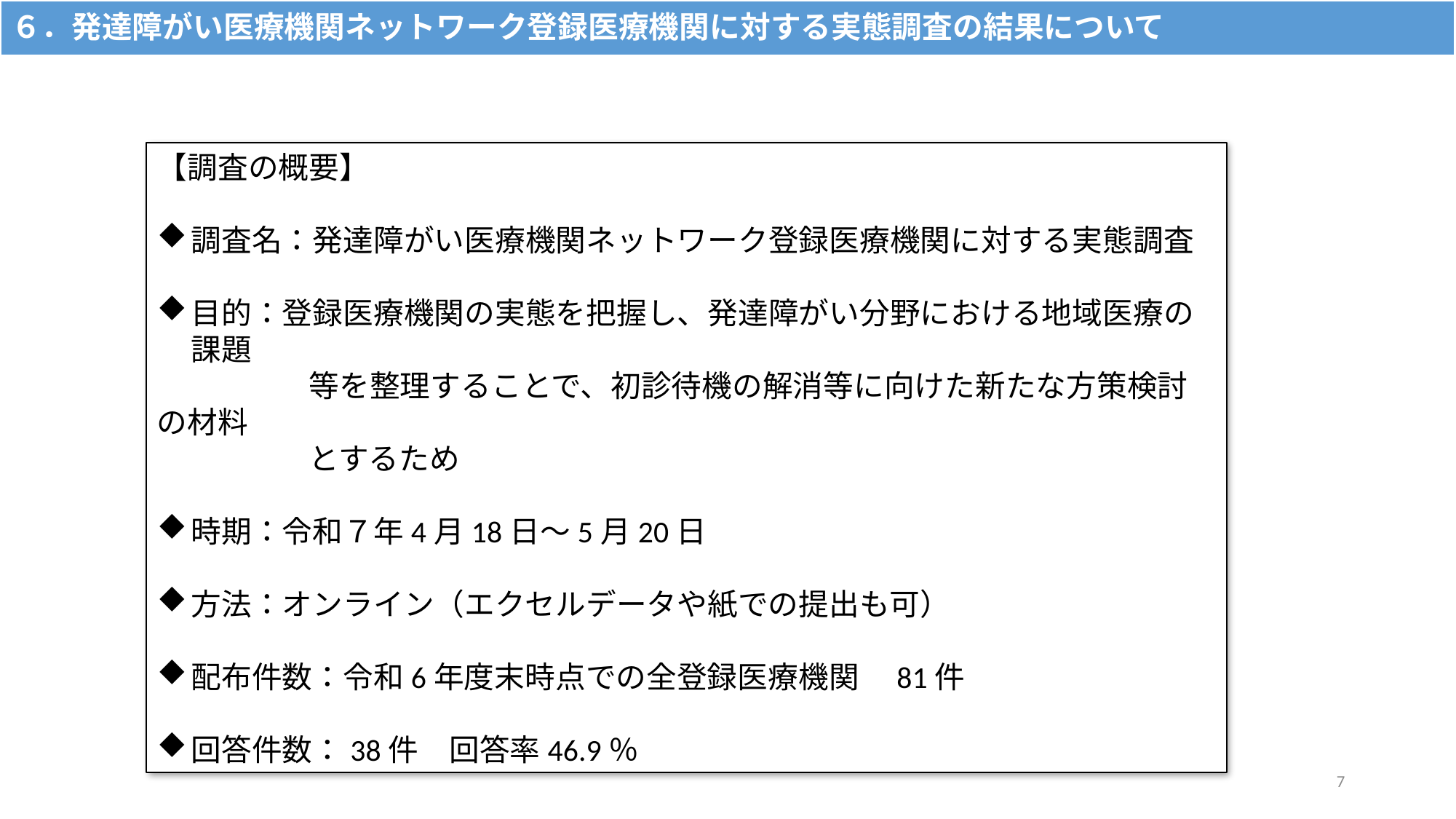

６．発達障がい医療機関ネットワーク登録医療機関に対する実態調査の結果について
【調査の概要】

調査名：発達障がい医療機関ネットワーク登録医療機関に対する実態調査

目的：登録医療機関の実態を把握し、発達障がい分野における地域医療の課題
　　　　　等を整理することで、初診待機の解消等に向けた新たな方策検討の材料
　　　　　とするため

時期：令和７年4月18日～5月20日

方法：オンライン（エクセルデータや紙での提出も可）

配布件数：令和6年度末時点での全登録医療機関　81件

回答件数：38件　回答率46.9％
7